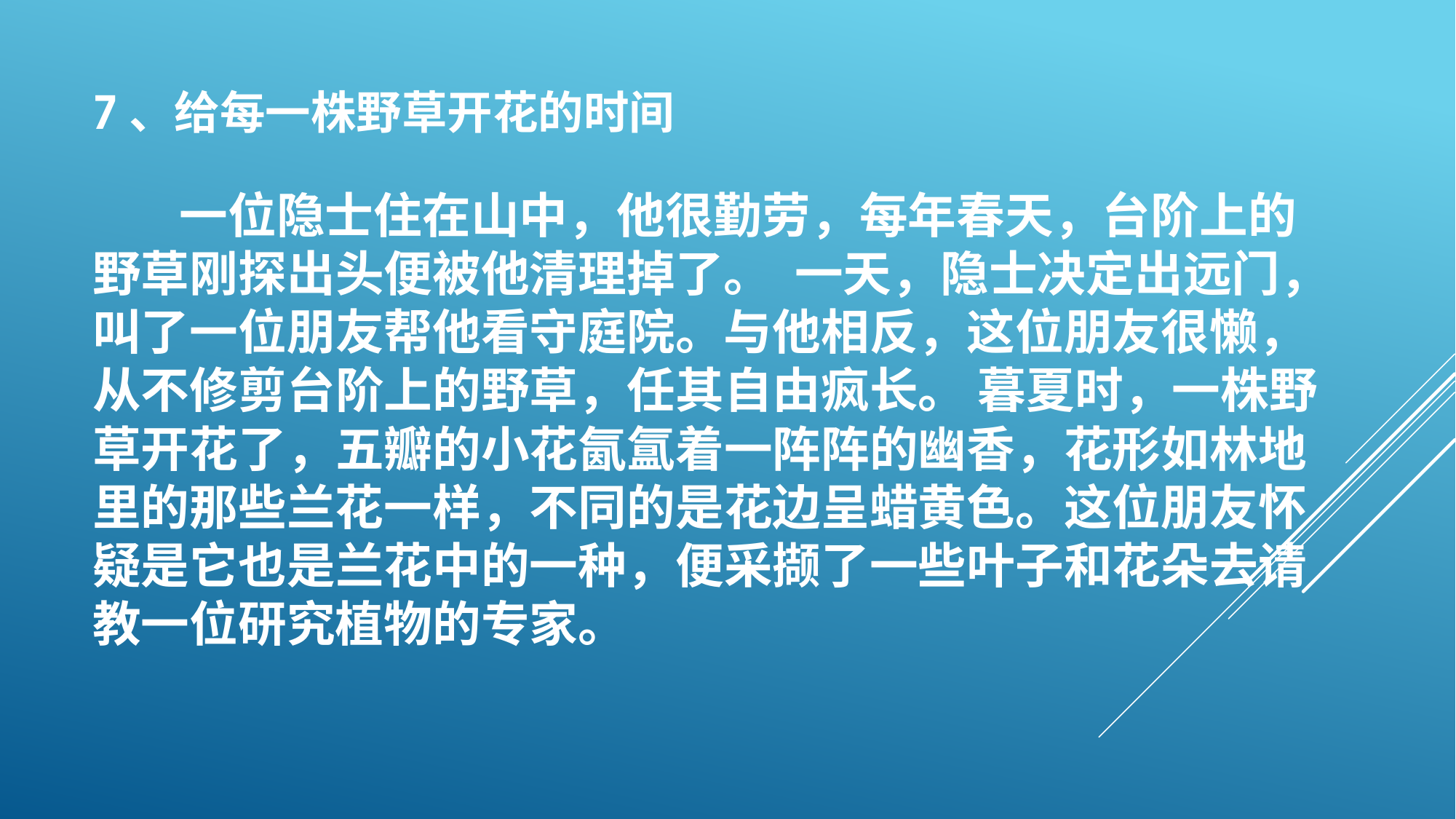

7、给每一株野草开花的时间
# 一位隐士住在山中，他很勤劳，每年春天，台阶上的野草刚探出头便被他清理掉了。  一天，隐士决定出远门，叫了一位朋友帮他看守庭院。与他相反，这位朋友很懒，从不修剪台阶上的野草，任其自由疯长。 暮夏时，一株野草开花了，五瓣的小花氤氲着一阵阵的幽香，花形如林地里的那些兰花一样，不同的是花边呈蜡黄色。这位朋友怀疑是它也是兰花中的一种，便采撷了一些叶子和花朵去请教一位研究植物的专家。